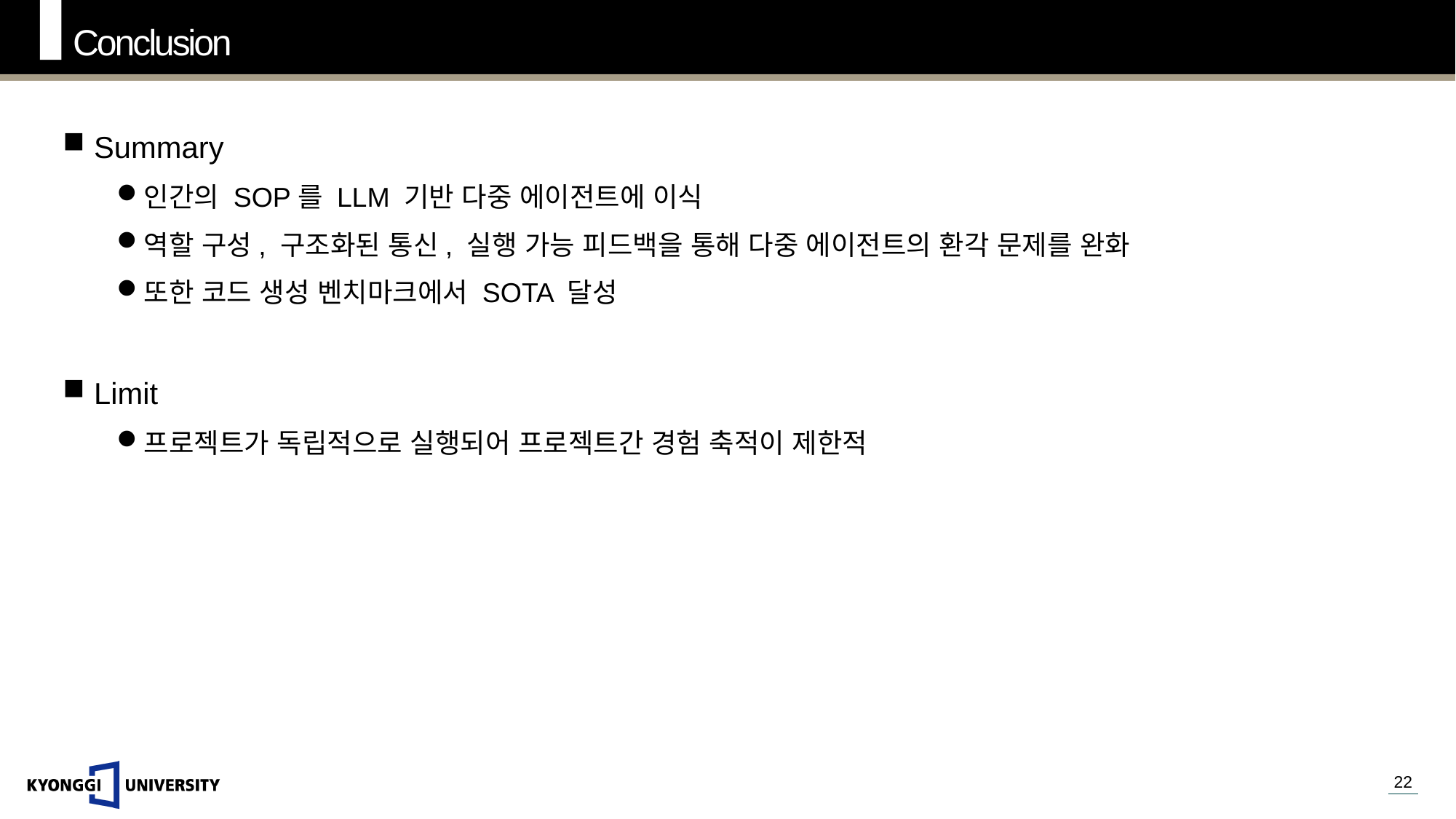

Conclusion
Summary
인간의 SOP를 LLM 기반 다중 에이전트에 이식
역할 구성, 구조화된 통신, 실행 가능 피드백을 통해 다중 에이전트의 환각 문제를 완화
또한 코드 생성 벤치마크에서 SOTA 달성

Limit
프로젝트가 독립적으로 실행되어 프로젝트간 경험 축적이 제한적